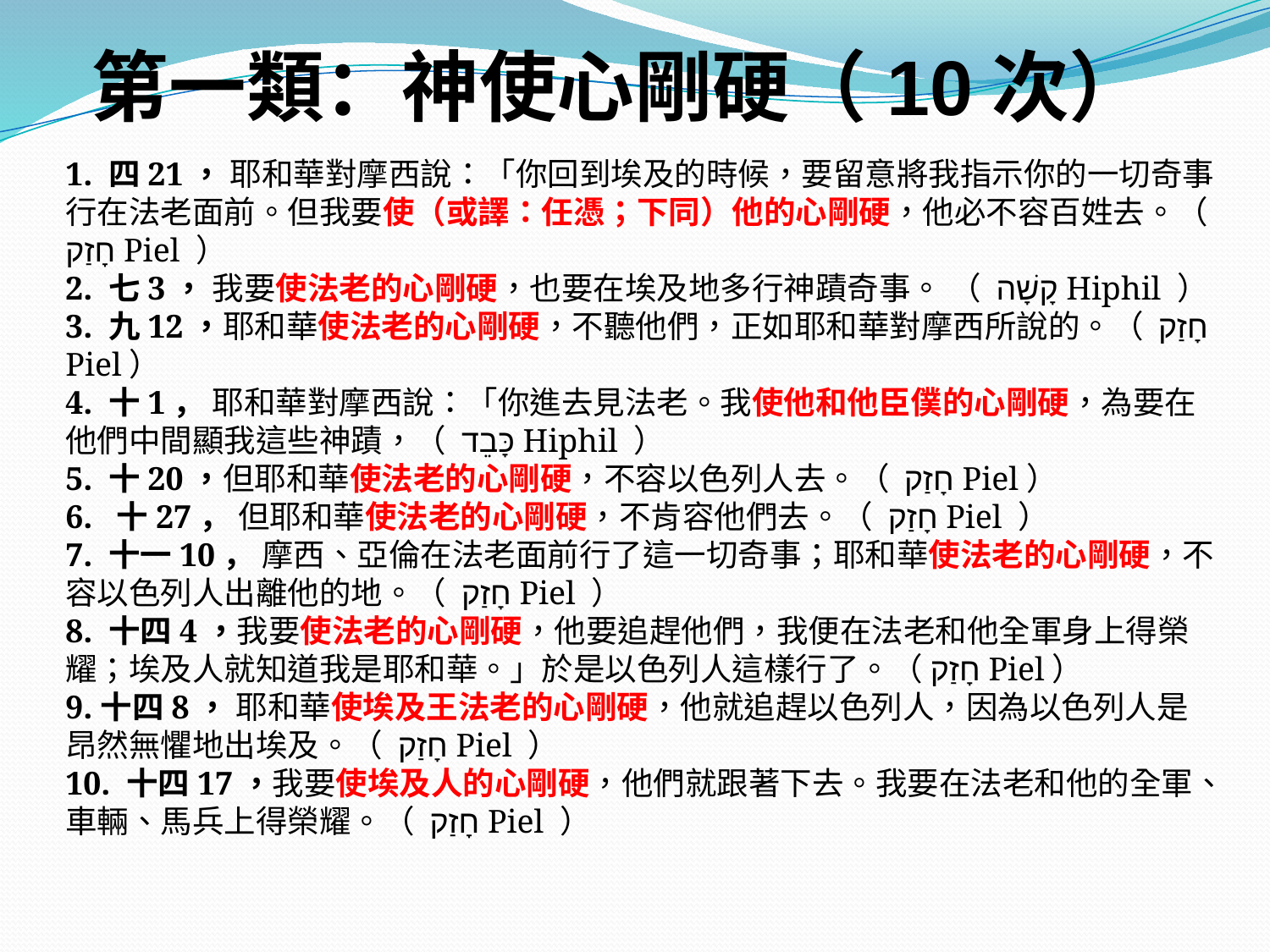

# 第一類：神使心剛硬（10次）
1. 四21， 耶和華對摩西說：「你回到埃及的時候，要留意將我指示你的一切奇事行在法老面前。但我要使（或譯：任憑；下同）他的心剛硬，他必不容百姓去。（ חָזַק Piel ）
2. 七3， 我要使法老的心剛硬，也要在埃及地多行神蹟奇事。 （ קָשָׁה Hiphil ）
3. 九12，耶和華使法老的心剛硬，不聽他們，正如耶和華對摩西所說的。（ חָזַק Piel）
4. 十1， 耶和華對摩西說：「你進去見法老。我使他和他臣僕的心剛硬，為要在他們中間顯我這些神蹟，（ כָּבֵד Hiphil ）
5. 十20，但耶和華使法老的心剛硬，不容以色列人去。（ חָזַק Piel）
6.  十27， 但耶和華使法老的心剛硬，不肯容他們去。（ חָזַק Piel ）
7. 十一10， 摩西、亞倫在法老面前行了這一切奇事；耶和華使法老的心剛硬，不容以色列人出離他的地。（ חָזַק Piel ）
8. 十四4，我要使法老的心剛硬，他要追趕他們，我便在法老和他全軍身上得榮耀；埃及人就知道我是耶和華。」於是以色列人這樣行了。（חָזַק Piel）
9.十四8， 耶和華使埃及王法老的心剛硬，他就追趕以色列人，因為以色列人是昂然無懼地出埃及。（ חָזַק Piel ）
10. 十四17，我要使埃及人的心剛硬，他們就跟著下去。我要在法老和他的全軍、車輛、馬兵上得榮耀。（ חָזַק Piel ）